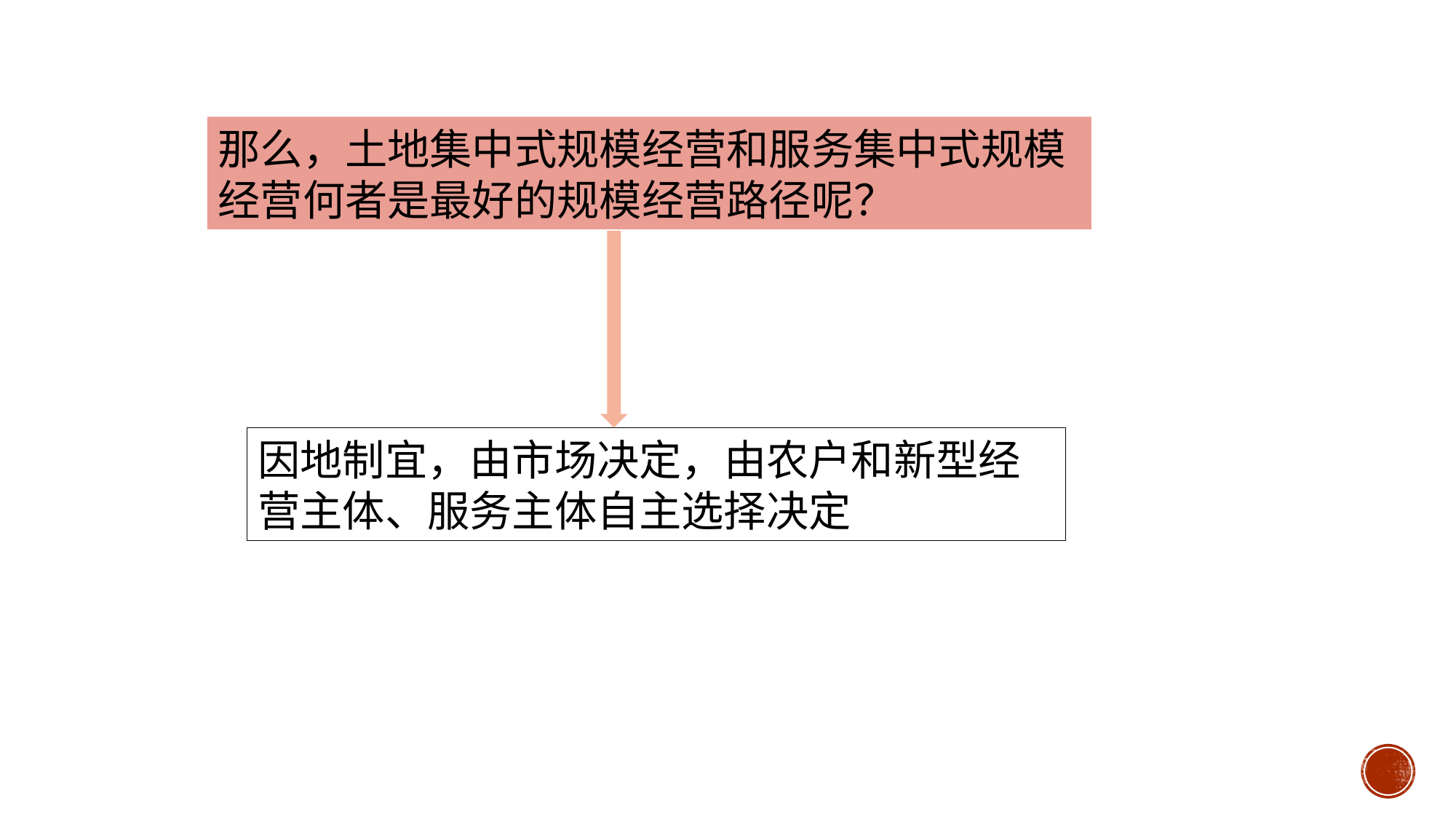

那么，土地集中式规模经营和服务集中式规模经营何者是最好的规模经营路径呢？

因地制宜，由市场决定，由农户和新型经营主体、服务主体自主选择决定